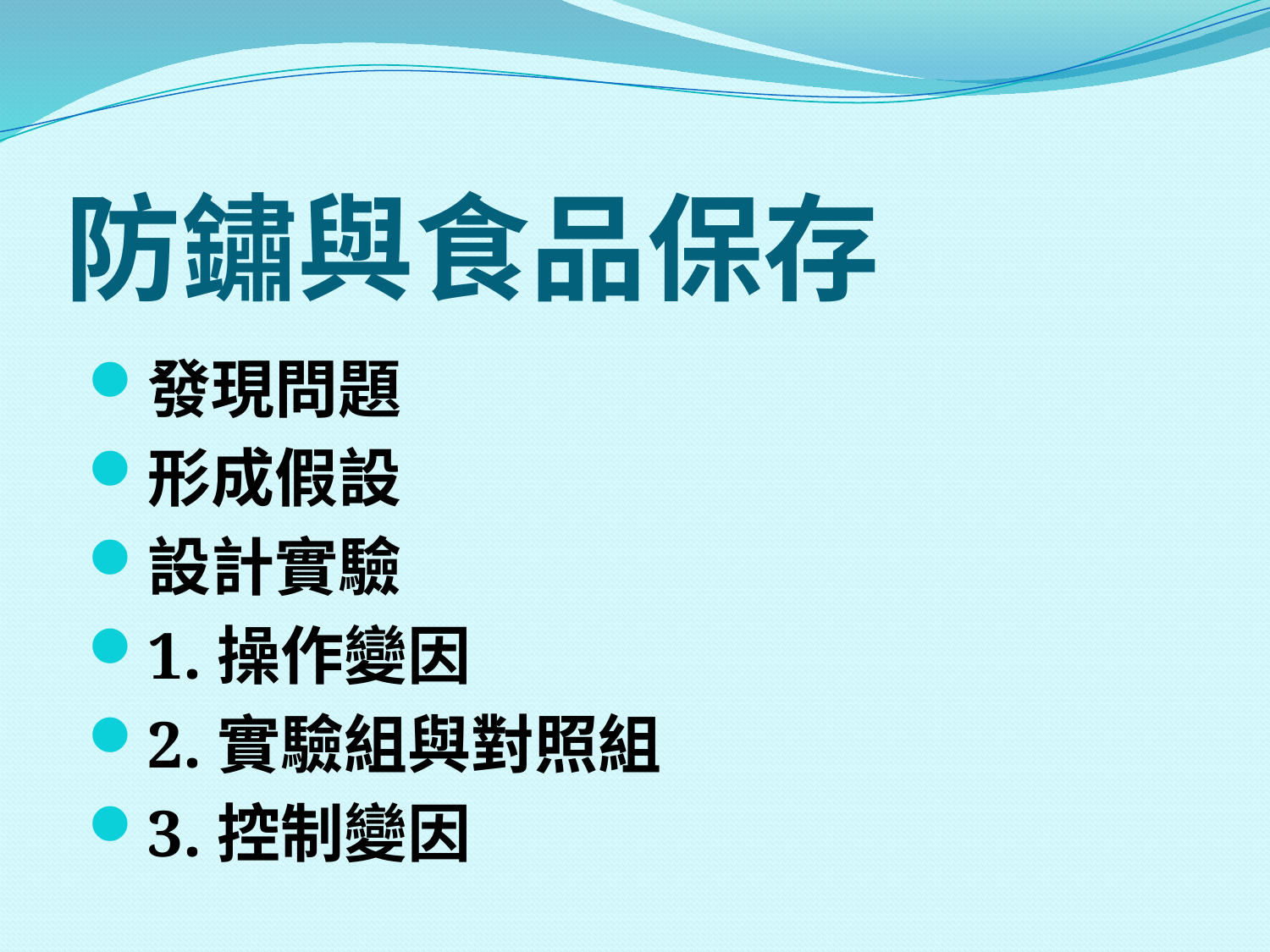

# 防鏽與食品保存
發現問題
形成假設
設計實驗
1.操作變因
2.實驗組與對照組
3.控制變因